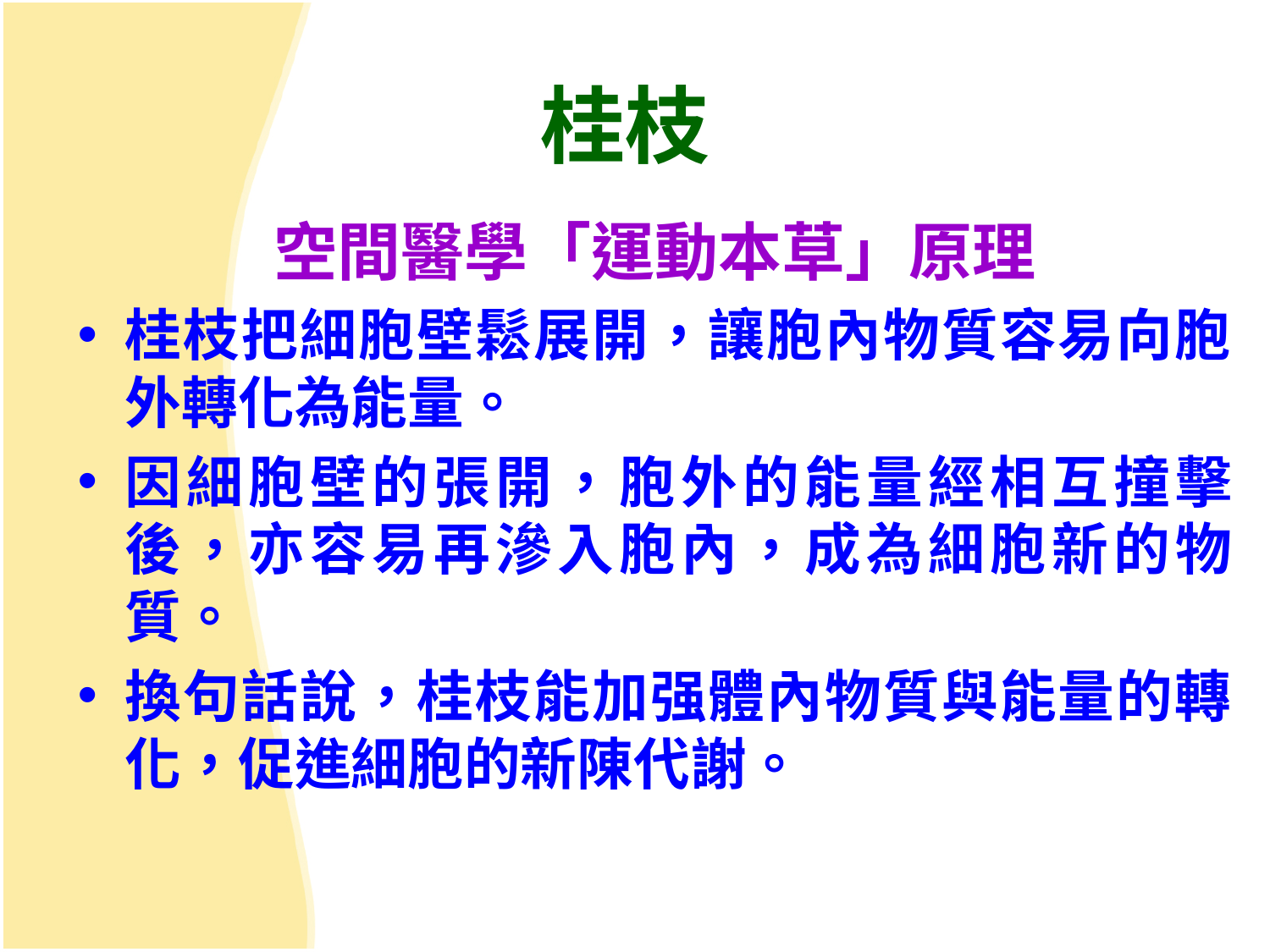

桂枝
空間醫學「運動本草」原理
桂枝把細胞壁鬆展開，讓胞內物質容易向胞外轉化為能量。
因細胞壁的張開，胞外的能量經相互撞擊後，亦容易再滲入胞內，成為細胞新的物質。
換句話說，桂枝能加强體內物質與能量的轉化，促進細胞的新陳代謝。